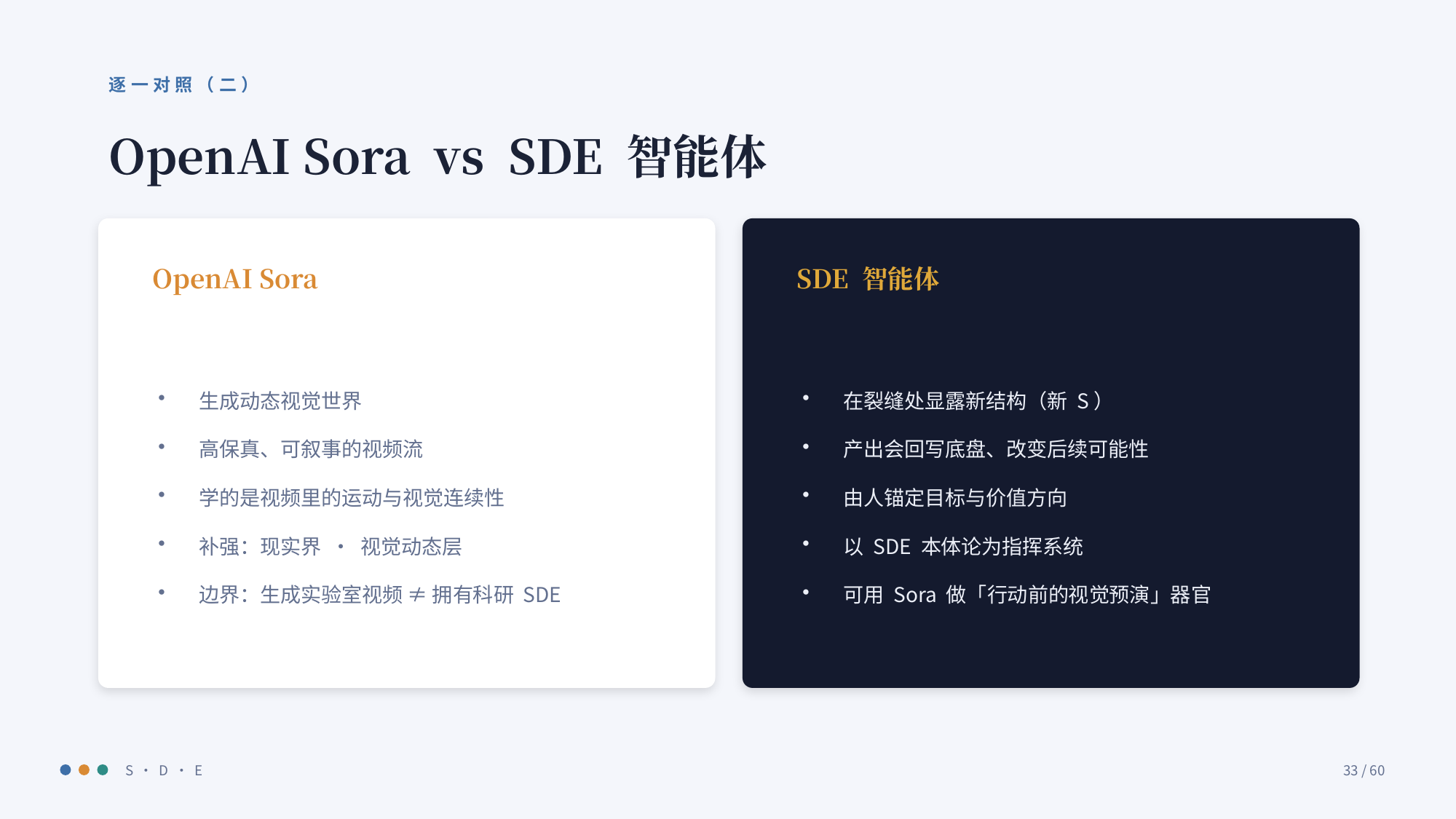

逐一对照（二）
OpenAI Sora  vs  SDE 智能体

OpenAI Sora
SDE 智能体
生成动态视觉世界
高保真、可叙事的视频流
学的是视频里的运动与视觉连续性
补强：现实界 · 视觉动态层
边界：生成实验室视频 ≠ 拥有科研 SDE
在裂缝处显露新结构（新 S）
产出会回写底盘、改变后续可能性
由人锚定目标与价值方向
以 SDE 本体论为指挥系统
可用 Sora 做「行动前的视觉预演」器官
S · D · E
33 / 60